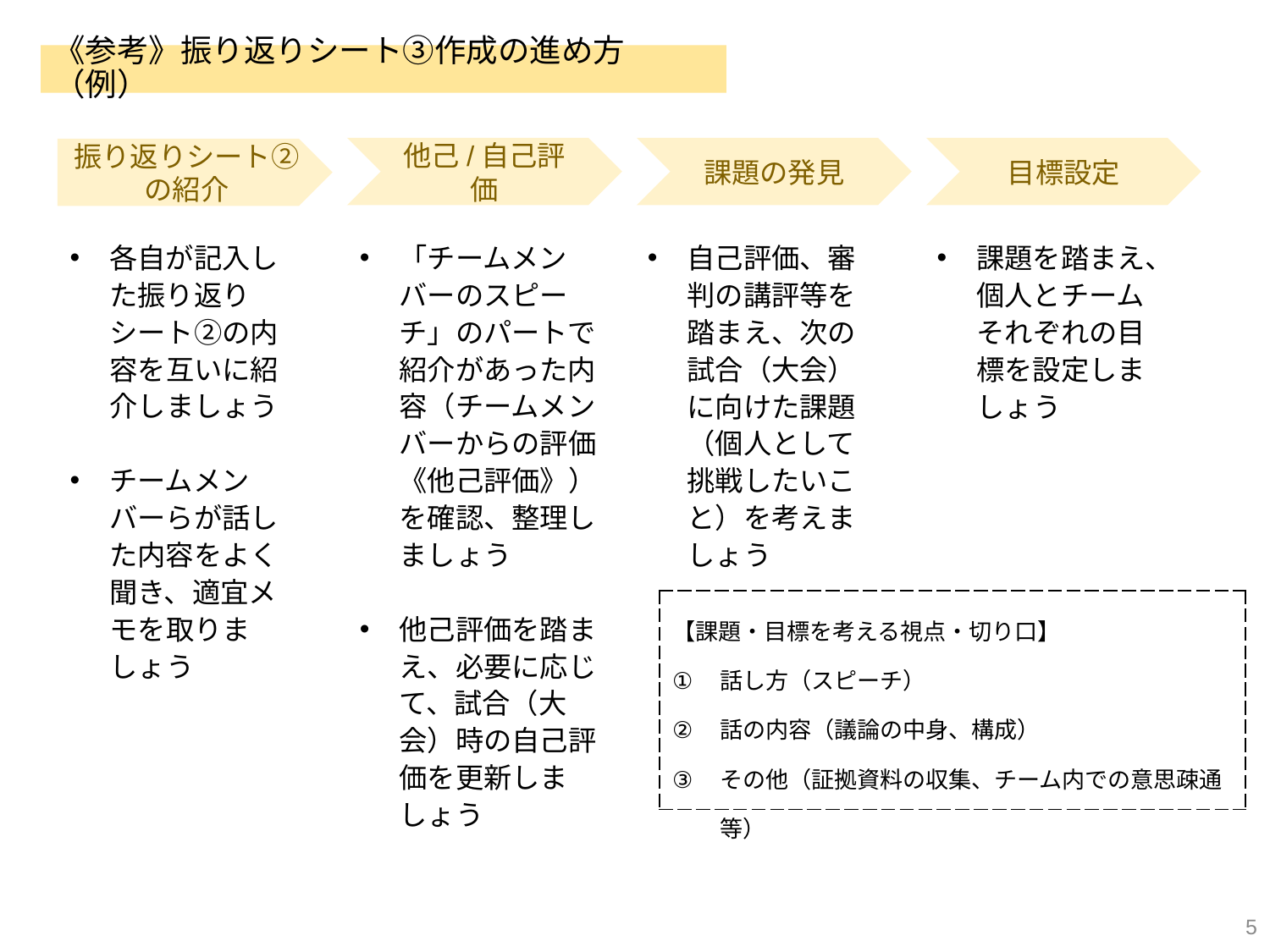

《参考》振り返りシート③作成の進め方（例）
他己/自己評価
課題の発見
目標設定
振り返りシート②の紹介
各自が記入した振り返りシート②の内容を互いに紹介しましょう

チームメンバーらが話した内容をよく聞き、適宜メモを取りましょう
「チームメンバーのスピーチ」のパートで紹介があった内容（チームメンバーからの評価《他己評価》）を確認、整理しましょう

他己評価を踏まえ、必要に応じて、試合（大会）時の自己評価を更新しましょう
自己評価、審判の講評等を踏まえ、次の試合（大会）に向けた課題（個人として挑戦したいこと）を考えましょう
課題を踏まえ、個人とチームそれぞれの目標を設定しましょう
| 【課題・目標を考える視点・切り口】 話し方（スピーチ） 話の内容（議論の中身、構成） その他（証拠資料の収集、チーム内での意思疎通等） |
| --- |
5